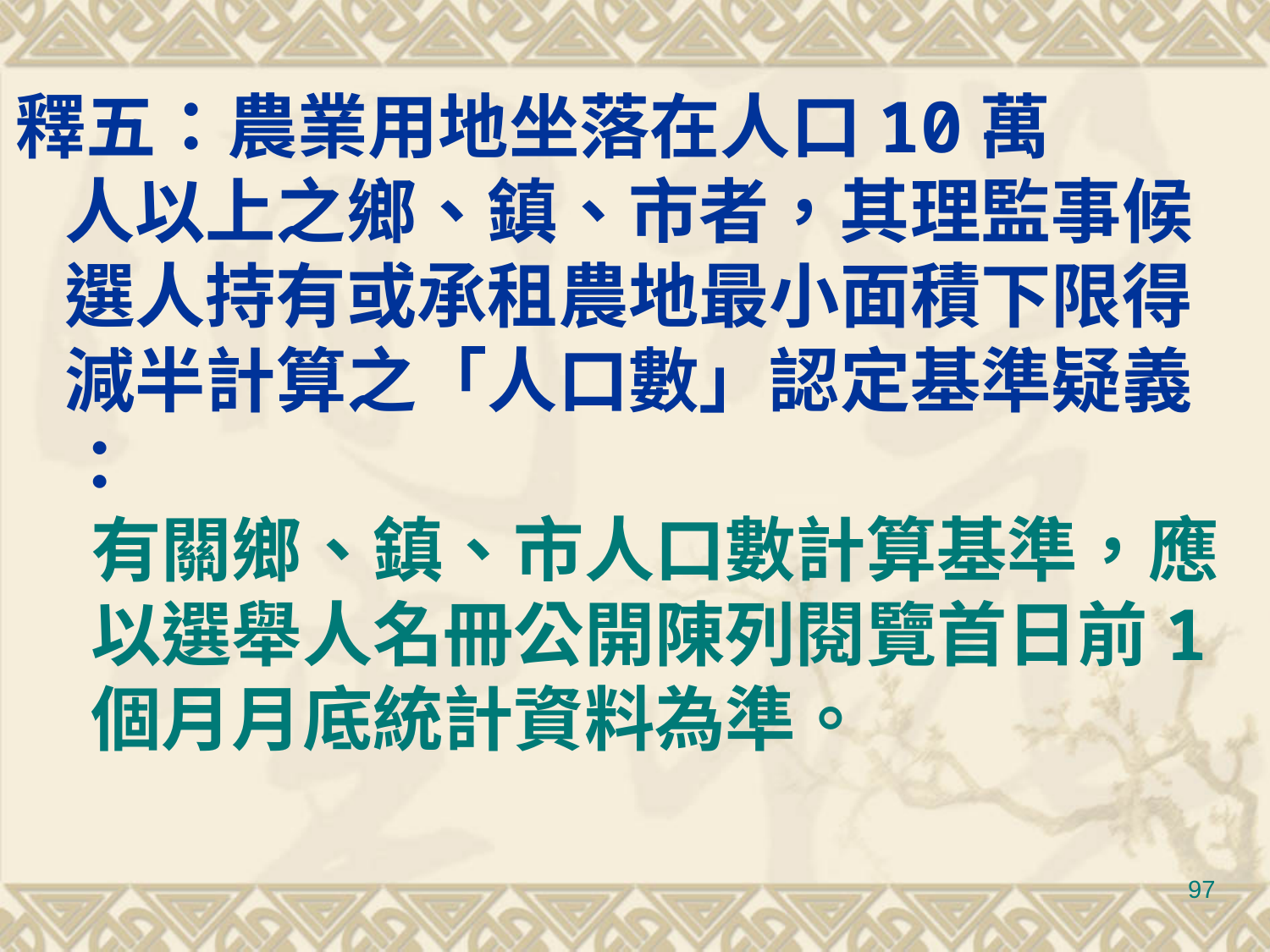

釋五：農業用地坐落在人口10萬
  人以上之鄉、鎮、市者，其理監事候
  選人持有或承租農地最小面積下限得
  減半計算之「人口數」認定基準疑義
  ：
有關鄉、鎮、市人口數計算基準，應以選舉人名冊公開陳列閱覽首日前1個月月底統計資料為準。
97